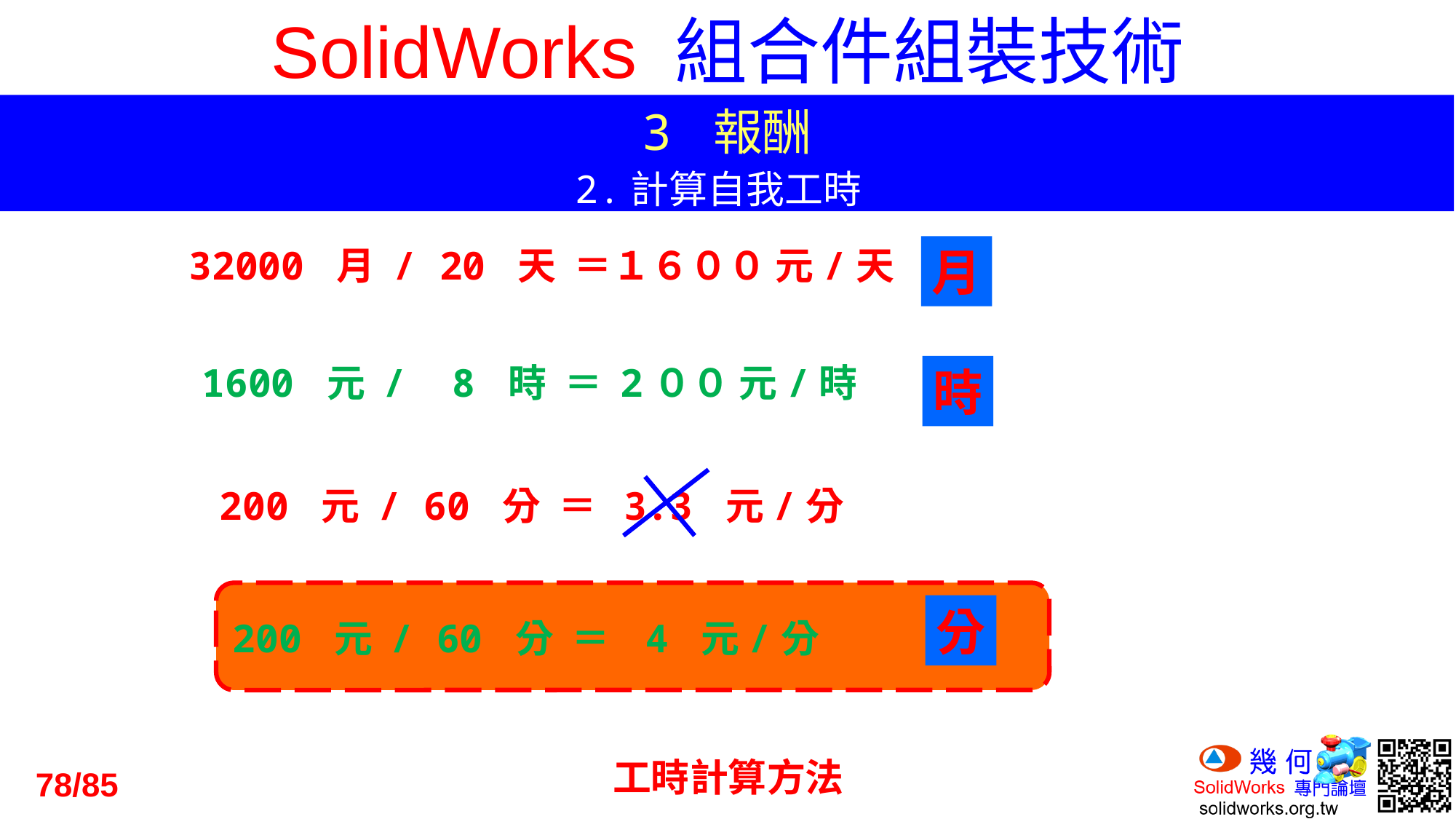

3 報酬
2.計算自我工時
32000 月 / 20 天  ＝１６００ 元/天
月
 1600 元 /  8 時  ＝ 2００ 元/時
時
  200 元 / 60 分  ＝  3.3 元/分

分
  200 元 / 60 分  ＝   4 元/分
工時計算方法